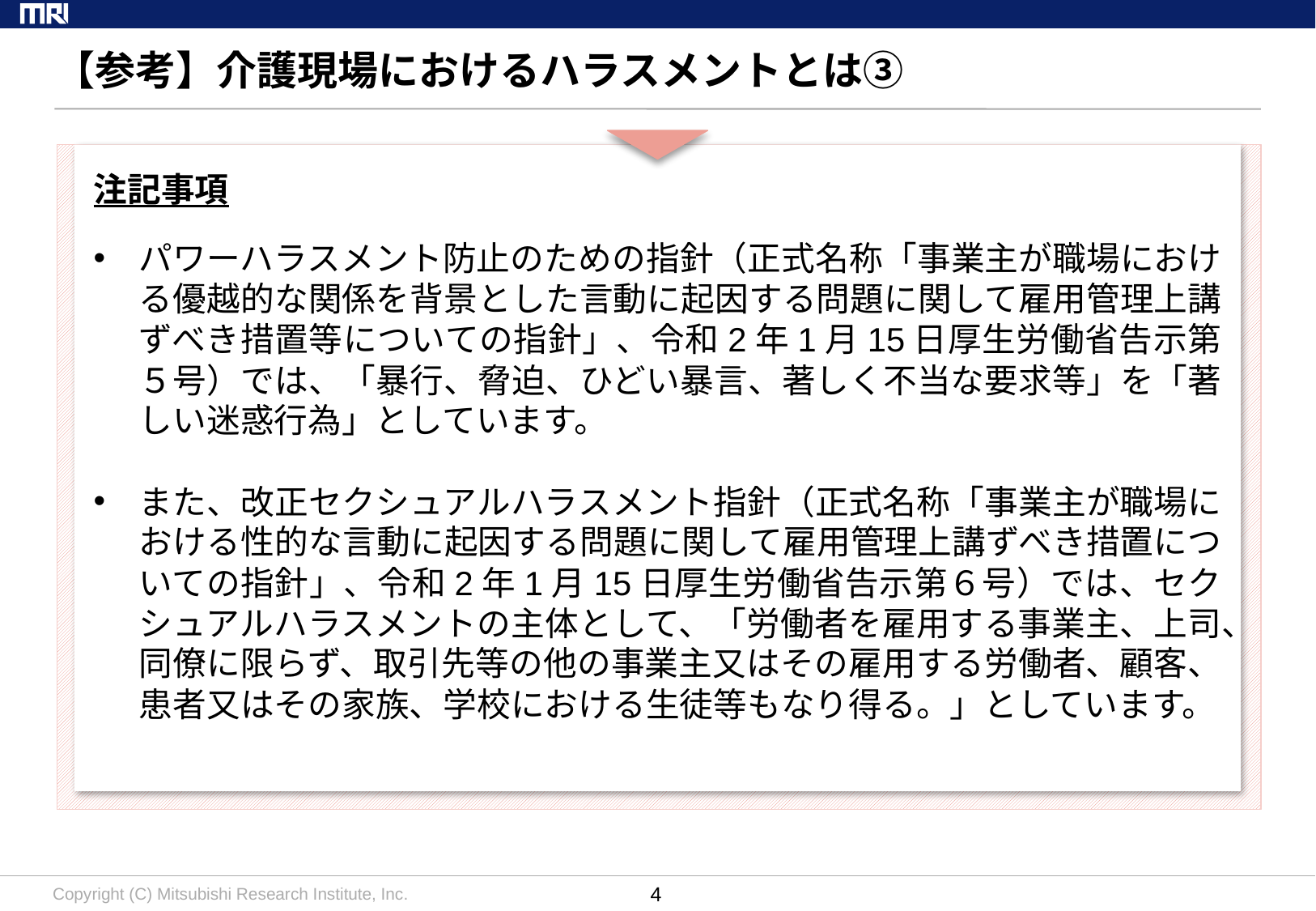

# 【参考】介護現場におけるハラスメントとは③

注記事項

パワーハラスメント防止のための指針（正式名称「事業主が職場における優越的な関係を背景とした言動に起因する問題に関して雇用管理上講ずべき措置等についての指針」、令和2年1月15日厚生労働省告示第５号）では、「暴行、脅迫、ひどい暴言、著しく不当な要求等」を「著しい迷惑行為」としています。

また、改正セクシュアルハラスメント指針（正式名称「事業主が職場における性的な言動に起因する問題に関して雇用管理上講ずべき措置についての指針」、令和2年1月15日厚生労働省告示第６号）では、セクシュアルハラスメントの主体として、「労働者を雇用する事業主、上司、同僚に限らず、取引先等の他の事業主又はその雇用する労働者、顧客、患者又はその家族、学校における生徒等もなり得る。」としています。